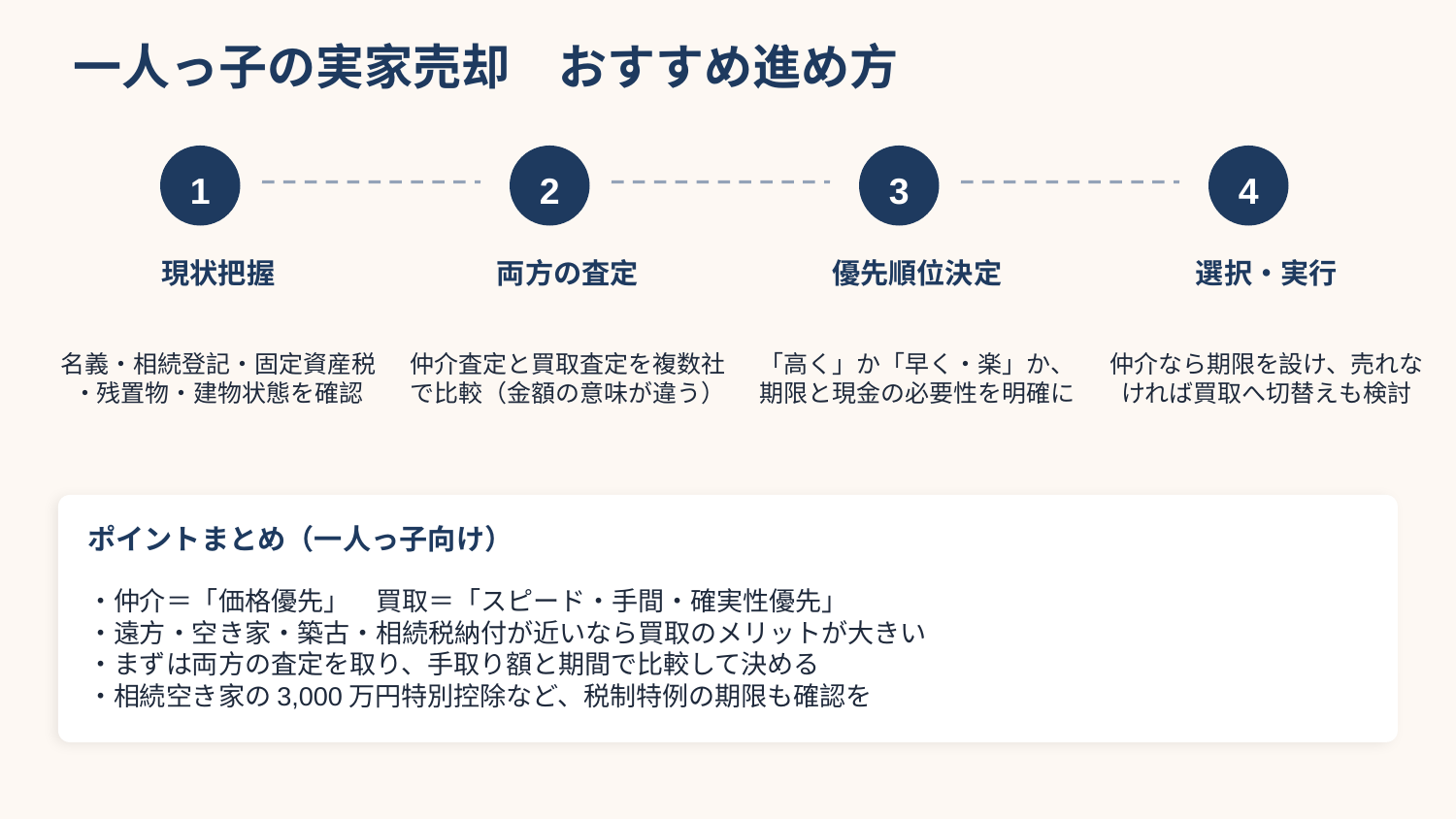

一人っ子の実家売却　おすすめ進め方

1
2
3
4

現状把握
両方の査定
優先順位決定
選択・実行
名義・相続登記・固定資産税・残置物・建物状態を確認
仲介査定と買取査定を複数社で比較（金額の意味が違う）
「高く」か「早く・楽」か、期限と現金の必要性を明確に
仲介なら期限を設け、売れなければ買取へ切替えも検討

ポイントまとめ（一人っ子向け）
・仲介＝「価格優先」　買取＝「スピード・手間・確実性優先」
・遠方・空き家・築古・相続税納付が近いなら買取のメリットが大きい
・まずは両方の査定を取り、手取り額と期間で比較して決める
・相続空き家の3,000万円特別控除など、税制特例の期限も確認を